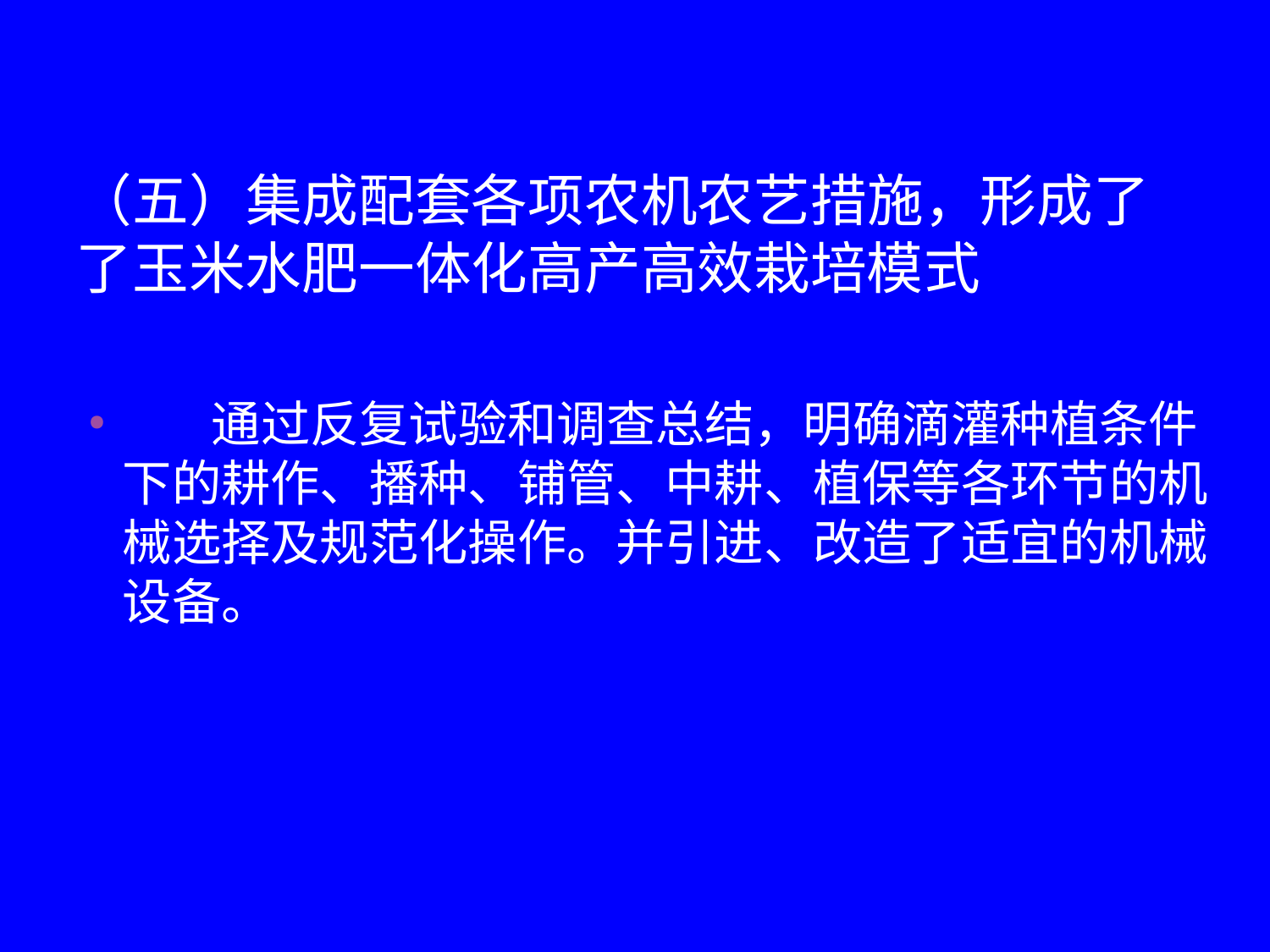

# （五）集成配套各项农机农艺措施，形成了了玉米水肥一体化高产高效栽培模式
       通过反复试验和调查总结，明确滴灌种植条件下的耕作、播种、铺管、中耕、植保等各环节的机械选择及规范化操作。并引进、改造了适宜的机械设备。